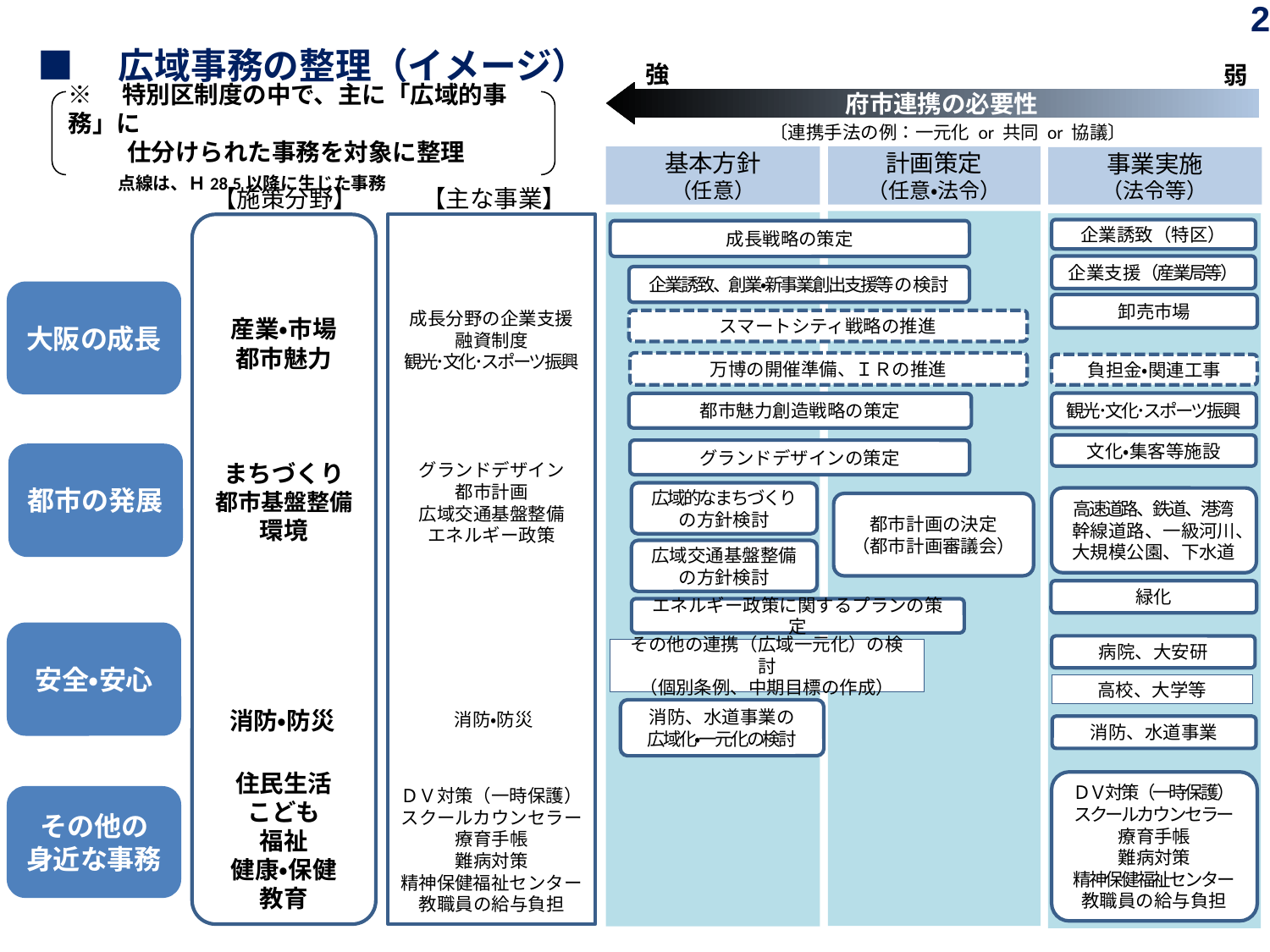

2
■　広域事務の整理（イメージ）
強
弱
府市連携の必要性
※　特別区制度の中で、主に「広域的事務」に
　　  仕分けられた事務を対象に整理
        点線は、Ｈ28.5以降に生じた事務

〔連携手法の例：一元化 or 共同 or 協議〕
計画策定
（任意・法令）
基本方針
（任意）
事業実施
（法令等）
【主な事業】
【施策分野】

産業・市場
都市魅力

まちづくり
都市基盤整備
環境

住民生活
こども
福祉
健康・保健
教育

成長分野の企業支援
融資制度
観光･文化･スポーツ振興

グランドデザイン
都市計画
広域交通基盤整備
エネルギー政策

ＤＶ対策（一時保護）
スクールカウンセラー
療育手帳
難病対策
精神保健福祉センター
教職員の給与負担

企業誘致（特区）
成長戦略の策定
企業支援（産業局等）
企業誘致、創業・新事業創出支援等の検討
大阪の成長
卸売市場
スマートシティ戦略の推進
万博の開催準備、ＩＲの推進
負担金・関連工事
観光･文化･スポーツ振興
都市魅力創造戦略の策定
文化・集客等施設
グランドデザインの策定
都市の発展
広域的なまちづくり
の方針検討
高速道路、鉄道、港湾
幹線道路、一級河川、
大規模公園、下水道
都市計画の決定
（都市計画審議会）
広域交通基盤整備
の方針検討
緑化
エネルギー政策に関するプランの策定
安全・安心
病院、大安研
その他の連携（広域一元化）の検討
（個別条例、中期目標の作成）
高校、大学等
消防・防災
消防・防災
消防、水道事業の
広域化・一元化の検討
消防、水道事業
ＤＶ対策（一時保護）
スクールカウンセラー
療育手帳
難病対策
精神保健福祉センター
教職員の給与負担
その他の
身近な事務